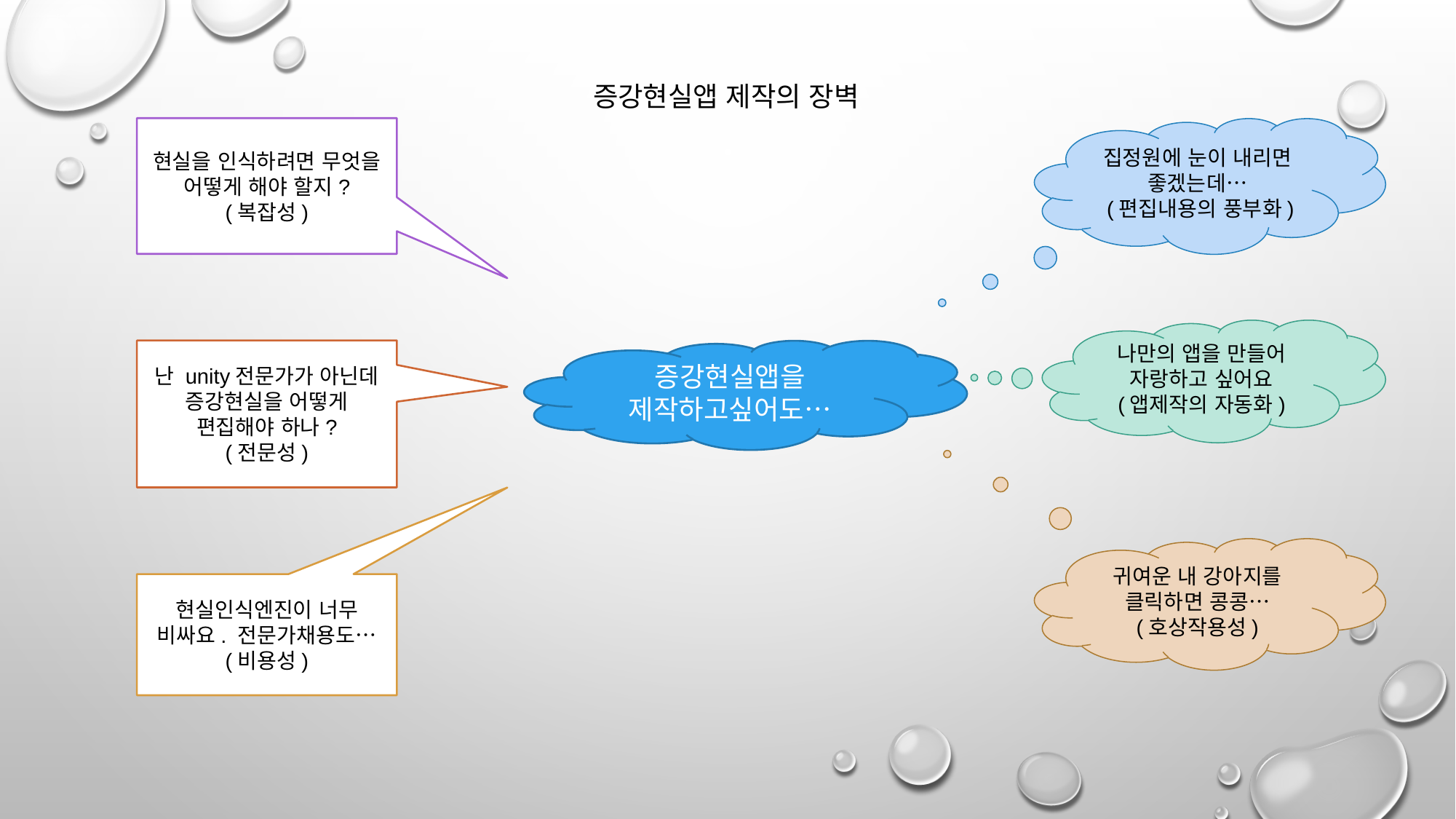

증강현실앱 제작의 장벽
현실을 인식하려면 무엇을 어떻게 해야 할지?
(복잡성)
집정원에 눈이 내리면 좋겠는데…
 (편집내용의 풍부화)
나만의 앱을 만들어 자랑하고 싶어요
(앱제작의 자동화)
난 unity전문가가 아닌데 증강현실을 어떻게 편집해야 하나?
(전문성)
증강현실앱을 제작하고싶어도…
귀여운 내 강아지를 클릭하면 콩콩…
(호상작용성)
현실인식엔진이 너무 비싸요. 전문가채용도…
(비용성)